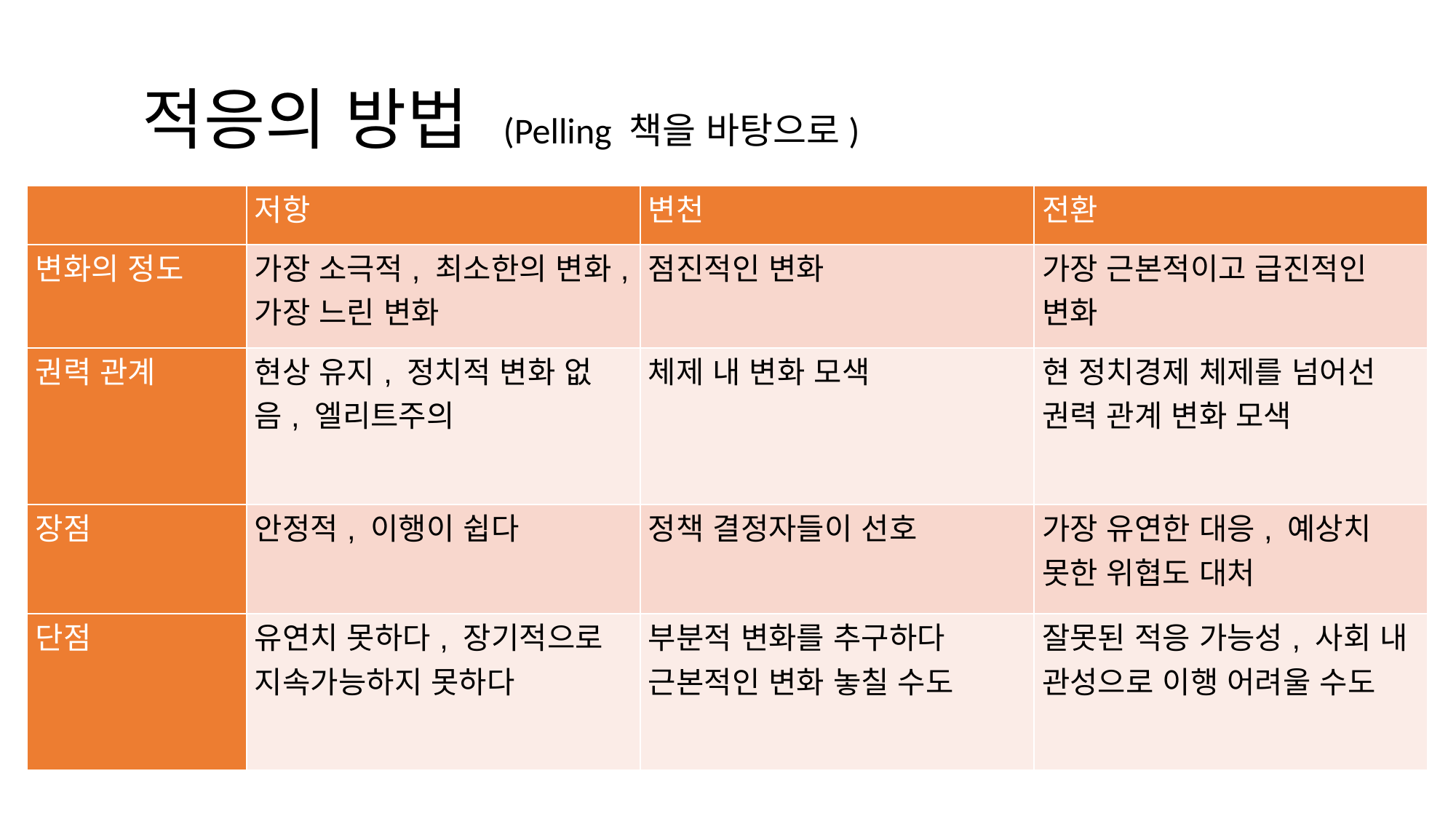

# 적응의 방법 (Pelling 책을 바탕으로)
Adaptation types by the degree of change (based on Pelling 2011)
|  | 저항 | 변천 | 전환 |
| --- | --- | --- | --- |
| 변화의 정도 | 가장 소극적, 최소한의 변화, 가장 느린 변화 | 점진적인 변화 | 가장 근본적이고 급진적인 변화 |
| 권력 관계 | 현상 유지, 정치적 변화 없음, 엘리트주의 | 체제 내 변화 모색 | 현 정치경제 체제를 넘어선 권력 관계 변화 모색 |
| 장점 | 안정적, 이행이 쉽다 | 정책 결정자들이 선호 | 가장 유연한 대응, 예상치 못한 위협도 대처 |
| 단점 | 유연치 못하다, 장기적으로 지속가능하지 못하다 | 부분적 변화를 추구하다 근본적인 변화 놓칠 수도 | 잘못된 적응 가능성, 사회 내 관성으로 이행 어려울 수도 |
9